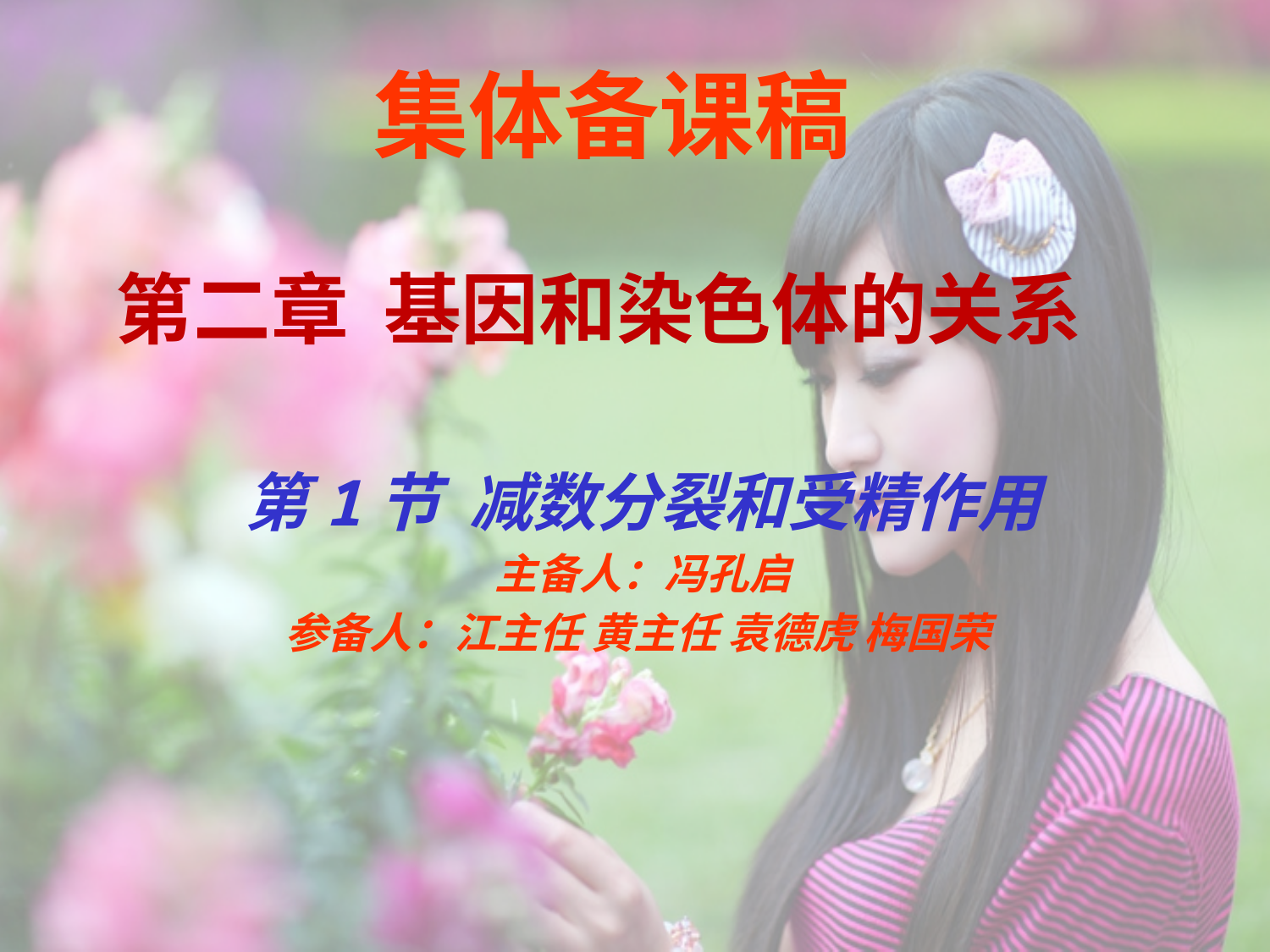

集体备课稿
# 第二章  基因和染色体的关系
第1节  减数分裂和受精作用
主备人：冯孔启
参备人：江主任 黄主任 袁德虎 梅国荣